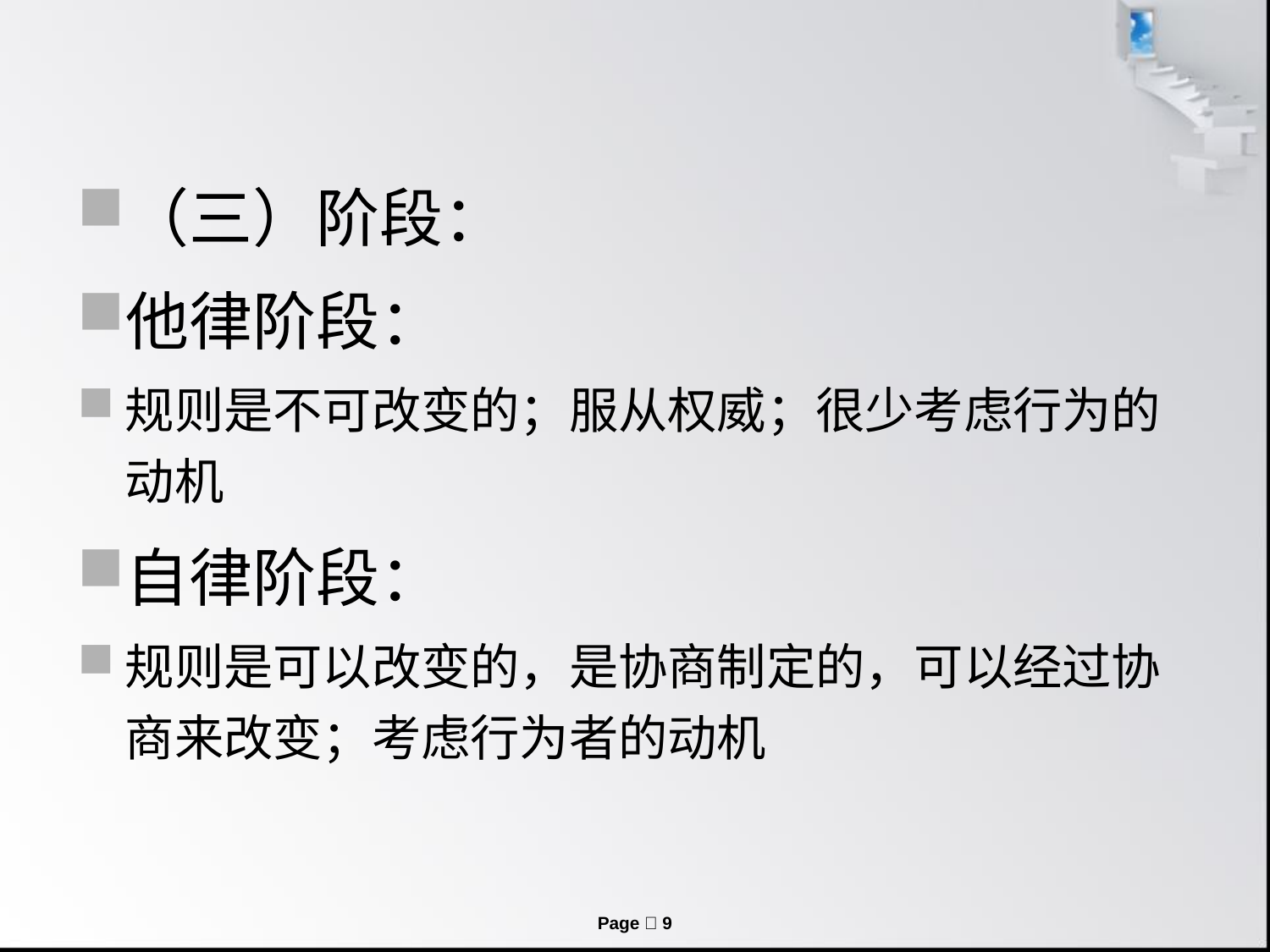

#
（三）阶段：
他律阶段：
规则是不可改变的；服从权威；很少考虑行为的动机
自律阶段：
规则是可以改变的，是协商制定的，可以经过协商来改变；考虑行为者的动机